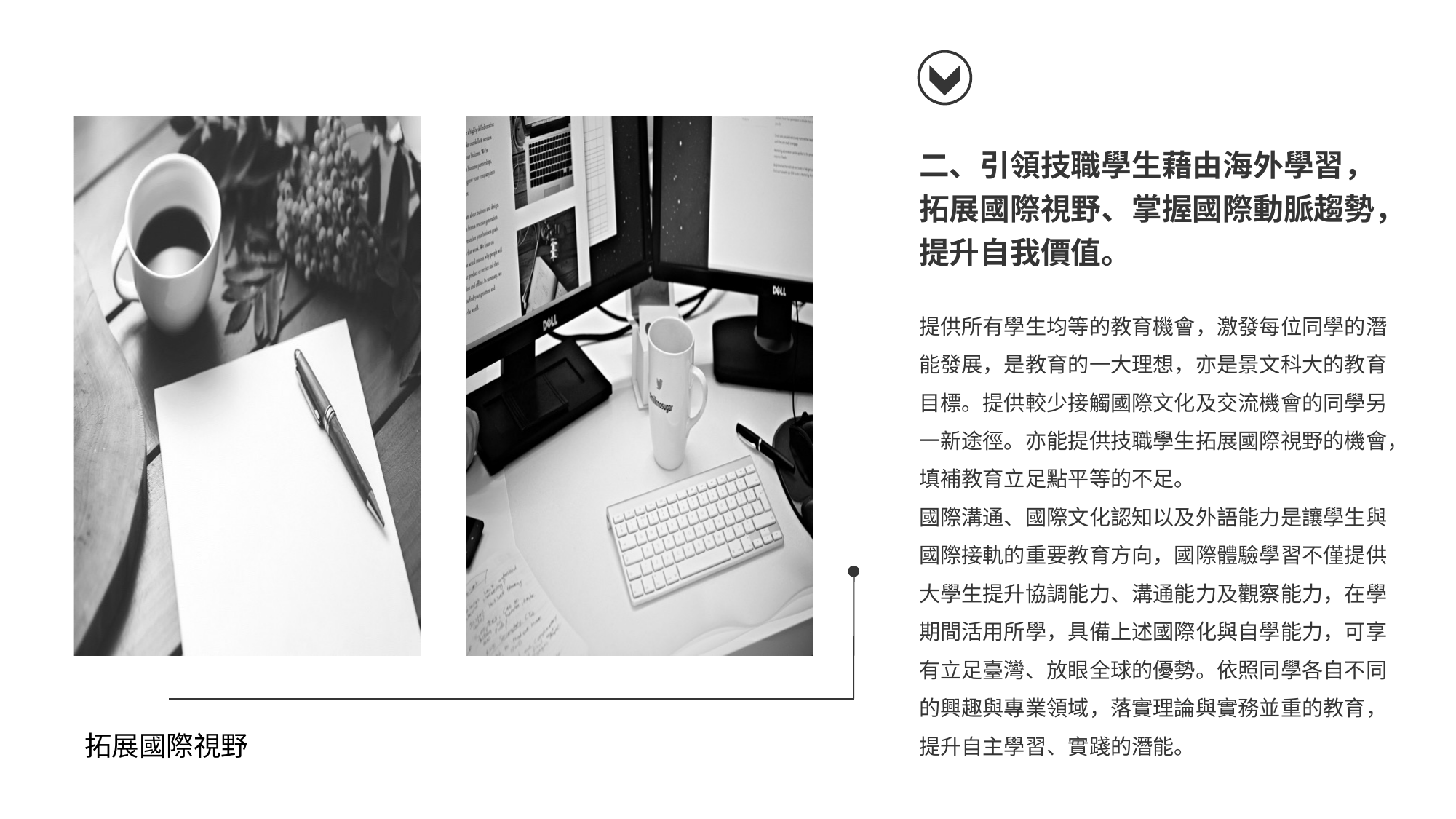

二、引領技職學生藉由海外學習，拓展國際視野、掌握國際動脈趨勢，提升自我價值。
提供所有學生均等的教育機會，激發每位同學的潛能發展，是教育的一大理想，亦是景文科大的教育目標。提供較少接觸國際文化及交流機會的同學另一新途徑。亦能提供技職學生拓展國際視野的機會，填補教育立足點平等的不足。
國際溝通、國際文化認知以及外語能力是讓學生與國際接軌的重要教育方向，國際體驗學習不僅提供大學生提升協調能力、溝通能力及觀察能力，在學期間活用所學，具備上述國際化與自學能力，可享有立足臺灣、放眼全球的優勢。依照同學各自不同的興趣與專業領域，落實理論與實務並重的教育，提升自主學習、實踐的潛能。

拓展國際視野